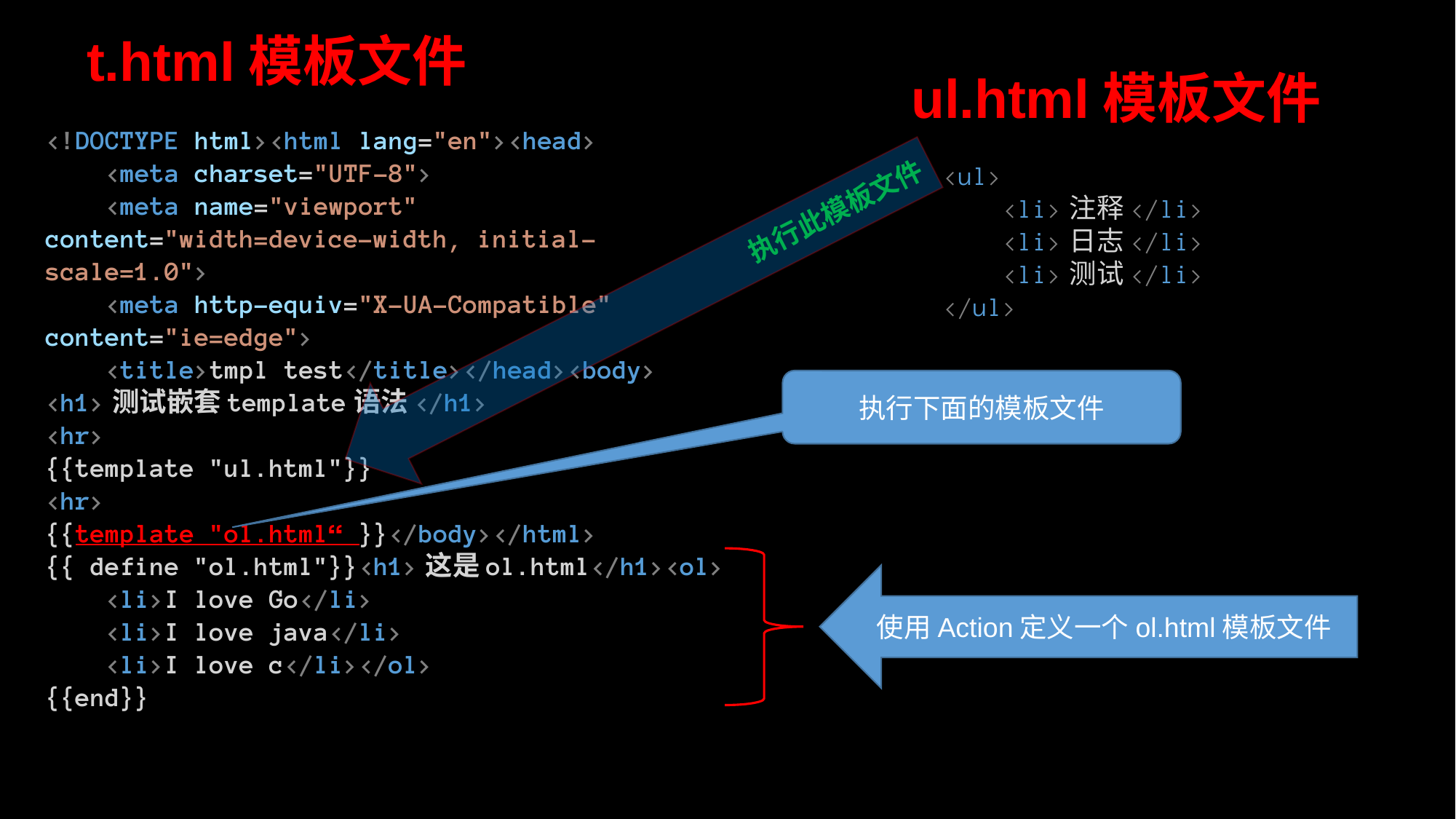

t.html模板文件
 ul.html模板文件
<!DOCTYPE html><html lang="en"><head>
    <meta charset="UTF-8">
    <meta name="viewport" content="width=device-width, initial-scale=1.0">
    <meta http-equiv="X-UA-Compatible" content="ie=edge">
    <title>tmpl test</title></head><body>
<h1>测试嵌套template语法</h1>
<hr>
{{template "ul.html"}}
<hr>
{{template "ol.html“ }}</body></html>
{{ define "ol.html"}}<h1>这是ol.html</h1><ol>
    <li>I love Go</li>
    <li>I love java</li>
    <li>I love c</li></ol>
{{end}}
<ul>
    <li>注释</li>
    <li>日志</li>
    <li>测试</li>
</ul>
执行此模板文件
执行下面的模板文件

使用Action定义一个ol.html模板文件